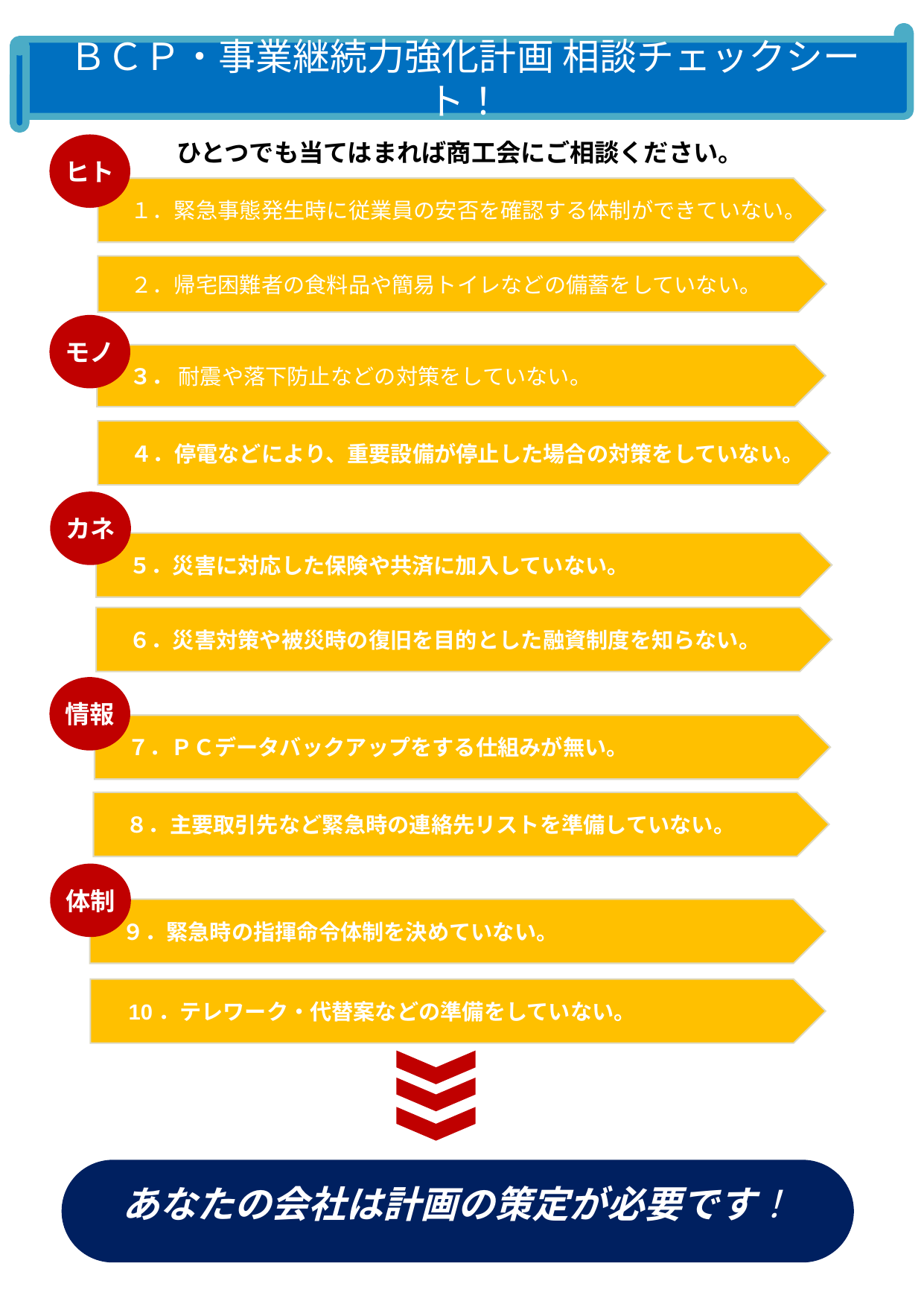

ＢＣＰ・事業継続力強化計画 相談チェックシート！
ひとつでも当てはまれば商工会にご相談ください。
ヒト
　１．緊急事態発生時に従業員の安否を確認する体制ができていない。
　２．帰宅困難者の食料品や簡易トイレなどの備蓄をしていない。
モノ
　３． 耐震や落下防止などの対策をしていない。
　４．停電などにより、重要設備が停止した場合の対策をしていない。
カネ
　５．災害に対応した保険や共済に加入していない。
　６．災害対策や被災時の復旧を目的とした融資制度を知らない。
情報
　７．ＰＣデータバックアップをする仕組みが無い。
　８．主要取引先など緊急時の連絡先リストを準備していない。
体制
　９．緊急時の指揮命令体制を決めていない。
　10．テレワーク・代替案などの準備をしていない。

あなたの会社は計画の策定が必要です！